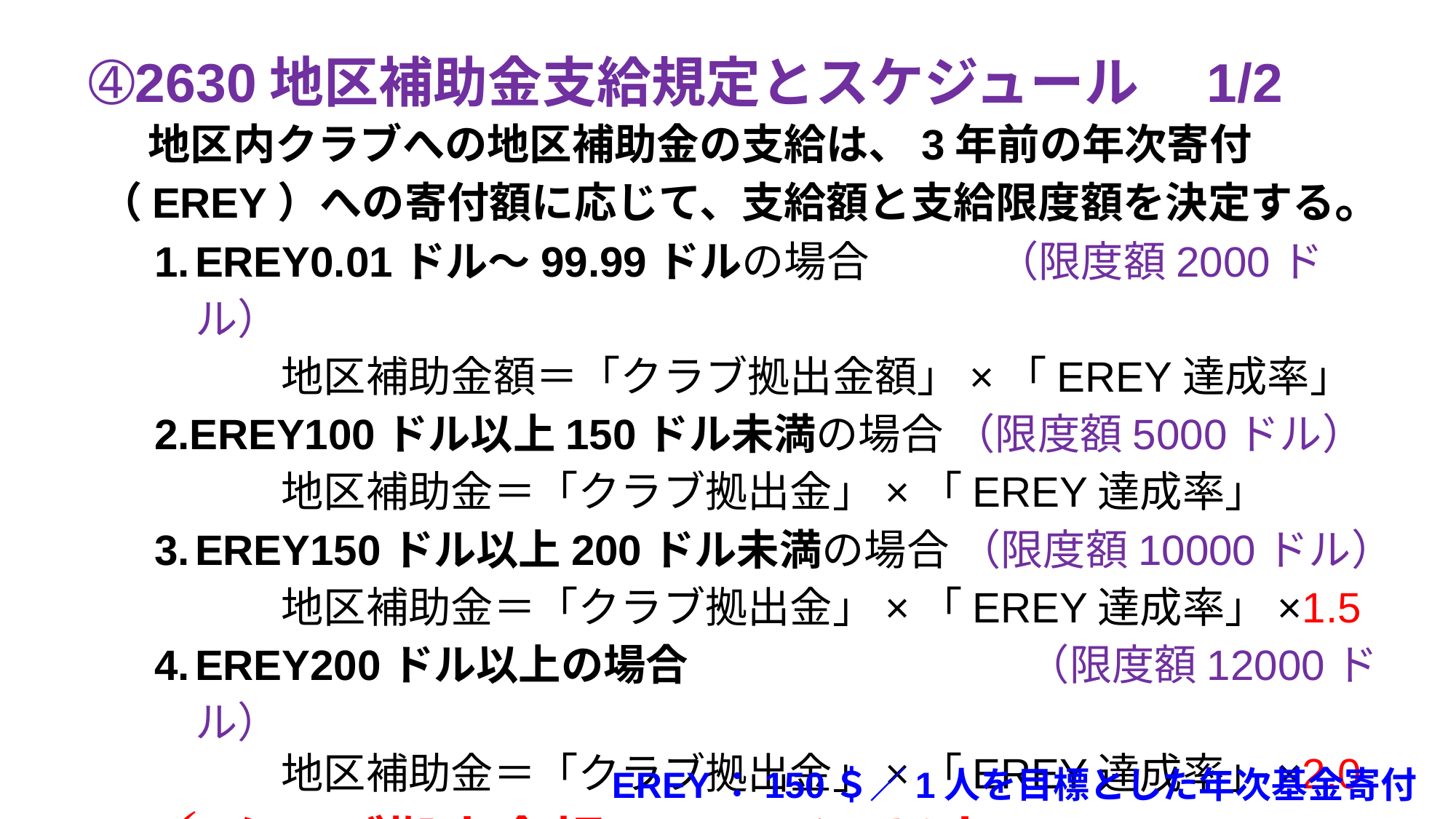

➃2630地区補助金支給規定とスケジュール　1/2
　地区内クラブへの地区補助金の支給は、3年前の年次寄付（EREY）への寄付額に応じて、支給額と支給限度額を決定する。
EREY0.01ドル～99.99ドルの場合　　　（限度額2000ドル）
　　　地区補助金額＝「クラブ拠出金額」×「EREY達成率」
2.EREY100ドル以上150ドル未満の場合 （限度額5000ドル）
　　　地区補助金＝「クラブ拠出金」×「EREY達成率」
EREY150ドル以上200ドル未満の場合 （限度額10000ドル）
　　　地区補助金＝「クラブ拠出金」×「EREY達成率」×1.5
EREY200ドル以上の場合　　　　　　　　（限度額12000ドル）
　　　地区補助金＝「クラブ拠出金」×「EREY達成率」×2.0
クラブ拠出金額は500ドル以上

EREY：150＄／1人を目標とした年次基金寄付